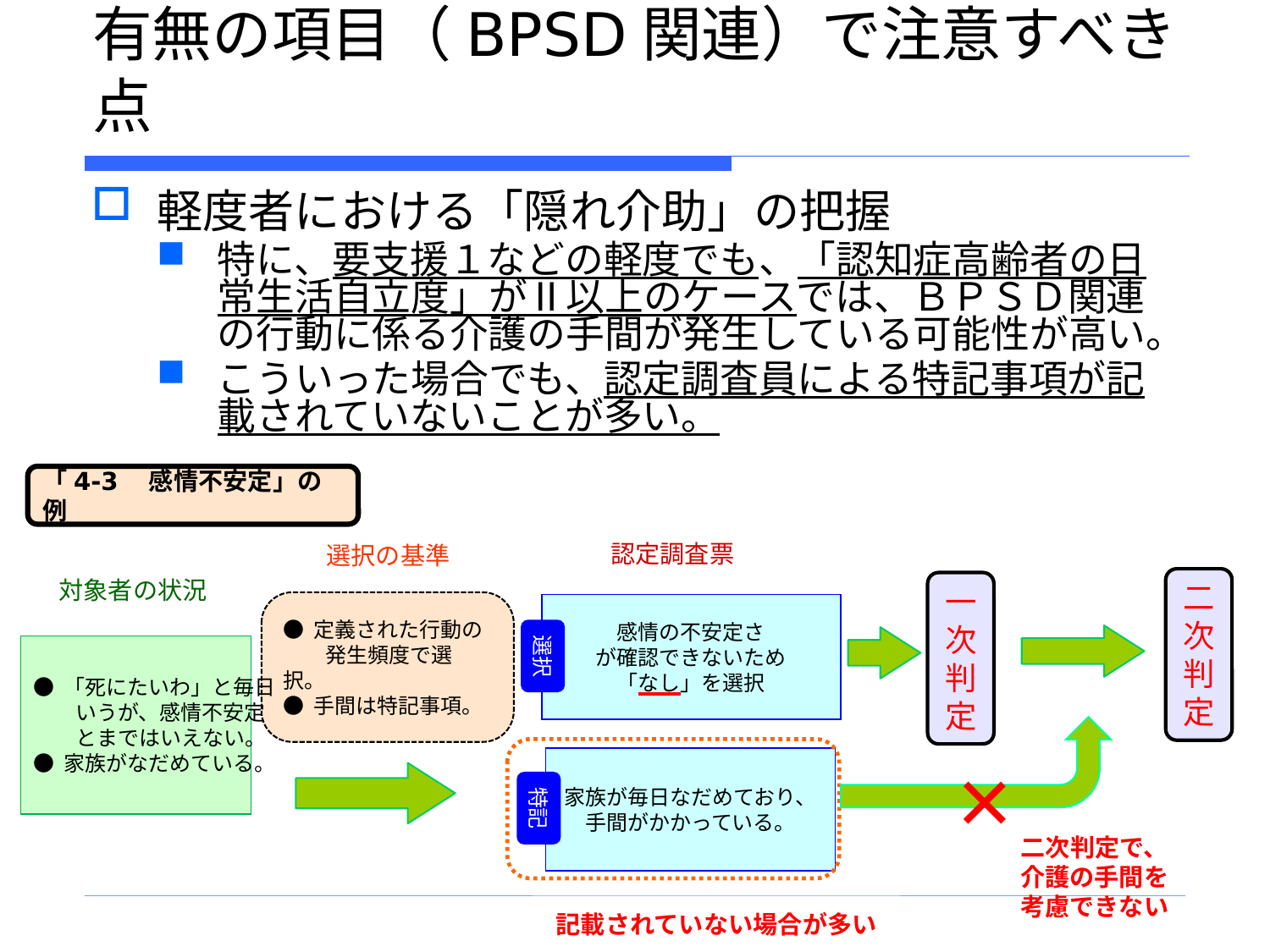

# 有無の項目（BPSD関連）で注意すべき点
軽度者における「隠れ介助」の把握
特に、要支援１などの軽度でも、「認知症高齢者の日常生活自立度」がⅡ以上のケースでは、ＢＰＳＤ関連の行動に係る介護の手間が発生している可能性が高い。
こういった場合でも、認定調査員による特記事項が記載されていないことが多い。
「4-3　感情不安定」の例
認定調査票
選択の基準
対象者の状況

二次判定
一次判定
● 定義された行動の
　　発生頻度で選択。
● 手間は特記事項。
感情の不安定さ
が確認できないため
「なし」を選択
選択

● 「死にたいわ」と毎日
　　いうが、感情不安定
　　とまではいえない。
● 家族がなだめている。

家族が毎日なだめており、
手間がかかっている。

×
特記
二次判定で、
介護の手間を考慮できない
記載されていない場合が多い